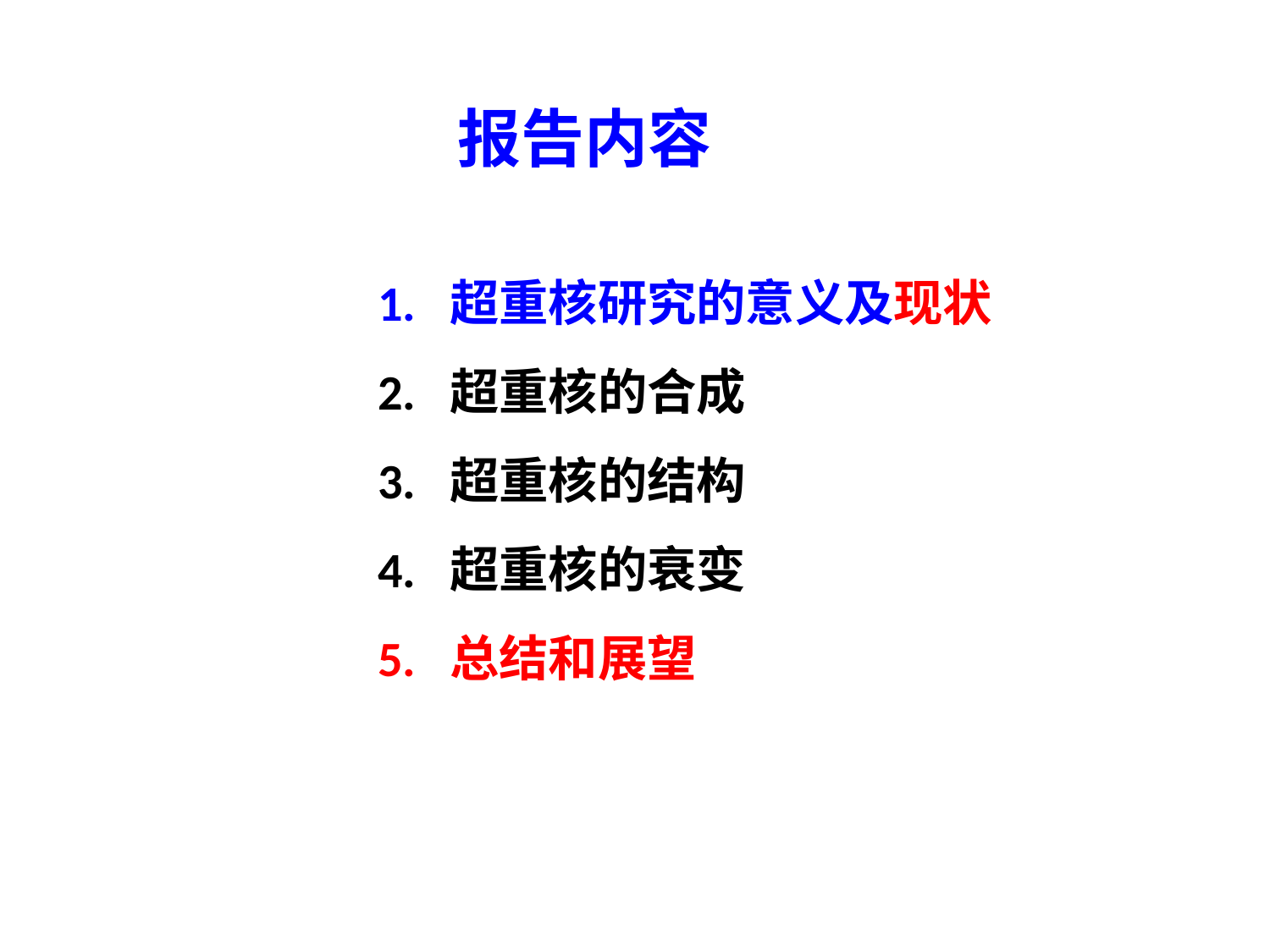

报告内容
# 1.  超重核研究的意义及现状 2.  超重核的合成 3.  超重核的结构 4.  超重核的衰变 5.  总结和展望